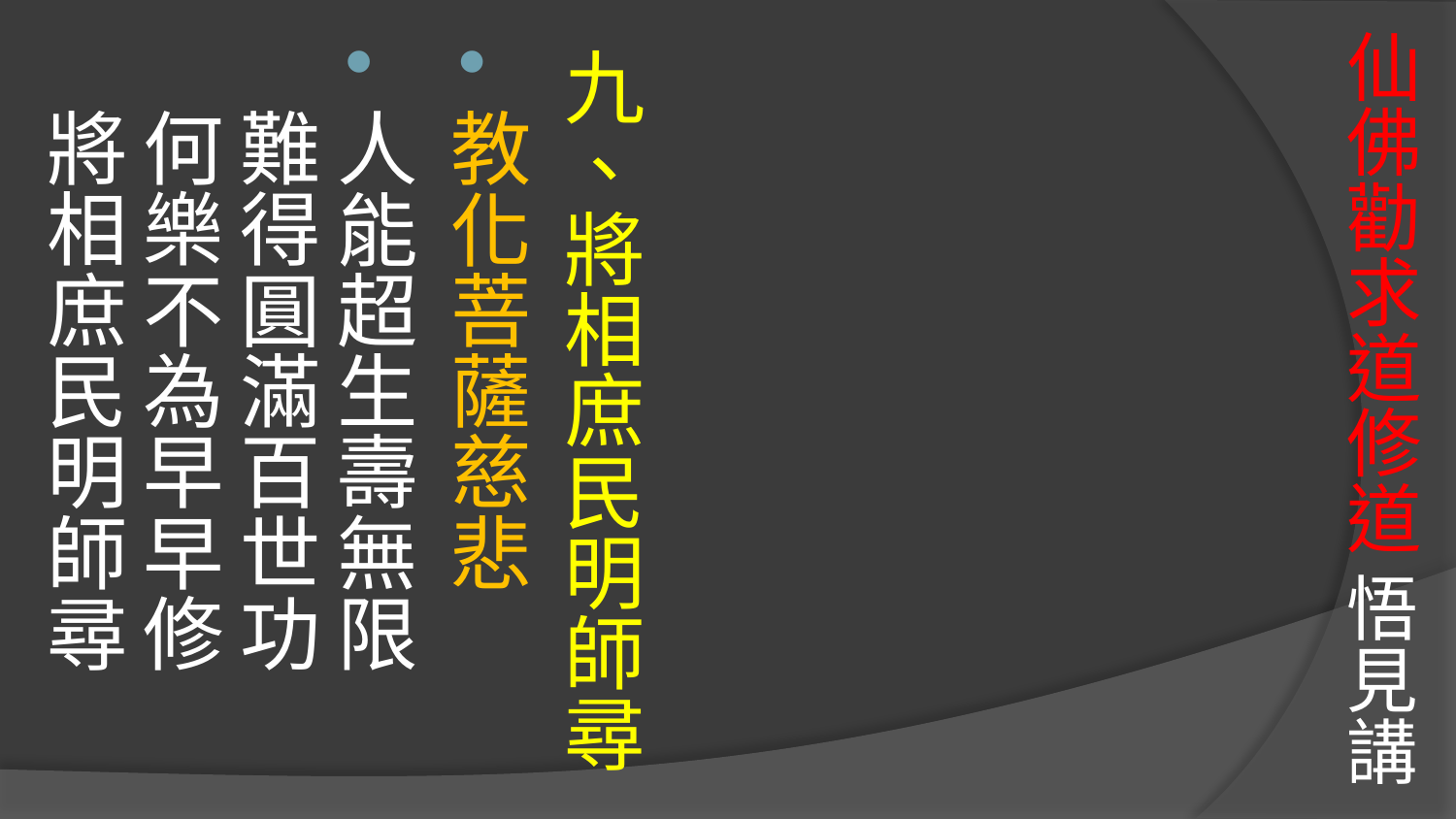

# 仙佛勸求道修道 悟見講
九、將相庶民明師尋
教化菩薩慈悲
人能超生壽無限　難得圓滿百世功
何樂不為早早修　將相庶民明師尋